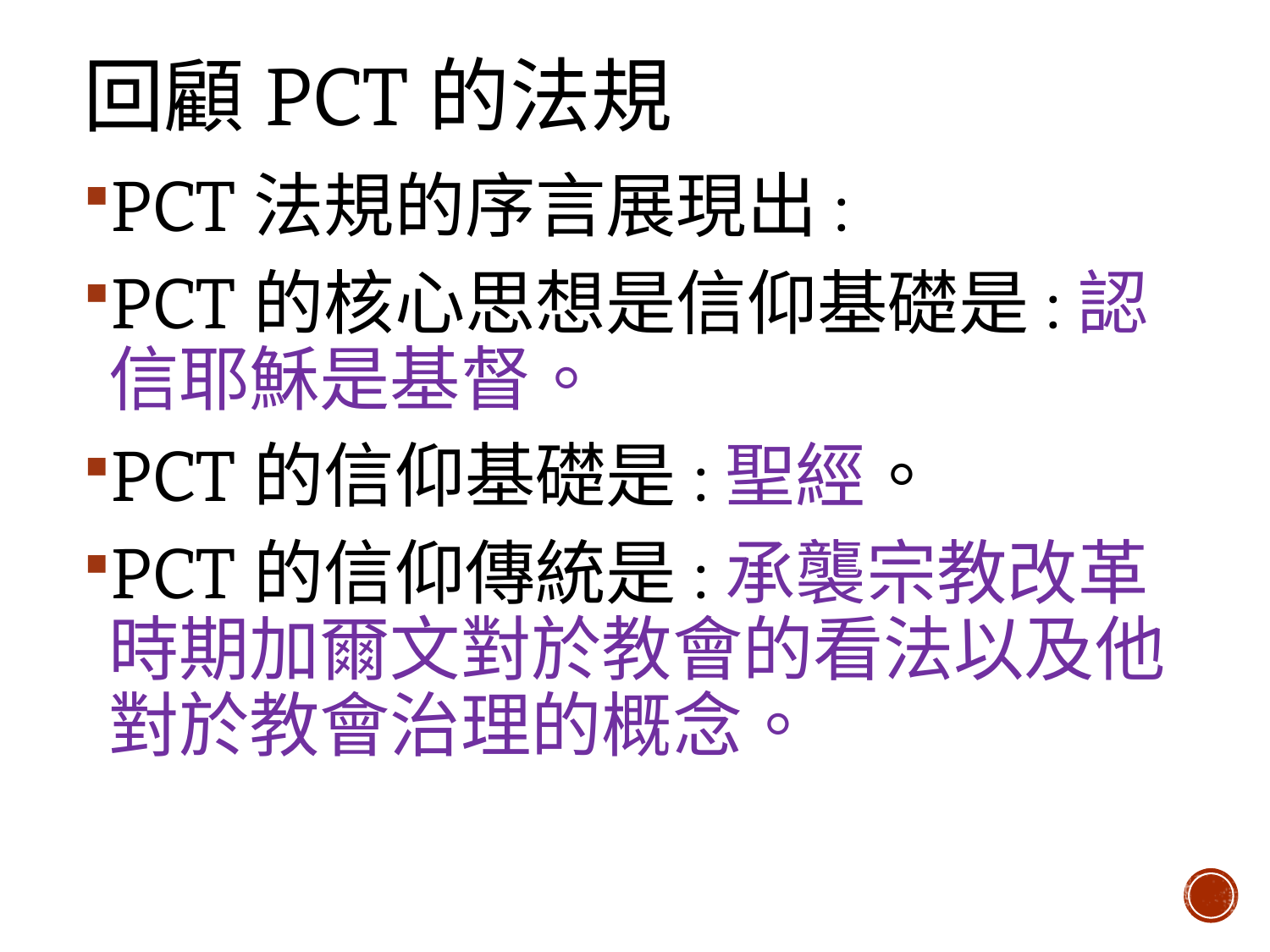

# 回顧PCT的法規
PCT法規的序言展現出:
PCT的核心思想是信仰基礎是:認信耶穌是基督。
PCT的信仰基礎是:聖經。
PCT的信仰傳統是:承襲宗教改革時期加爾文對於教會的看法以及他對於教會治理的概念。